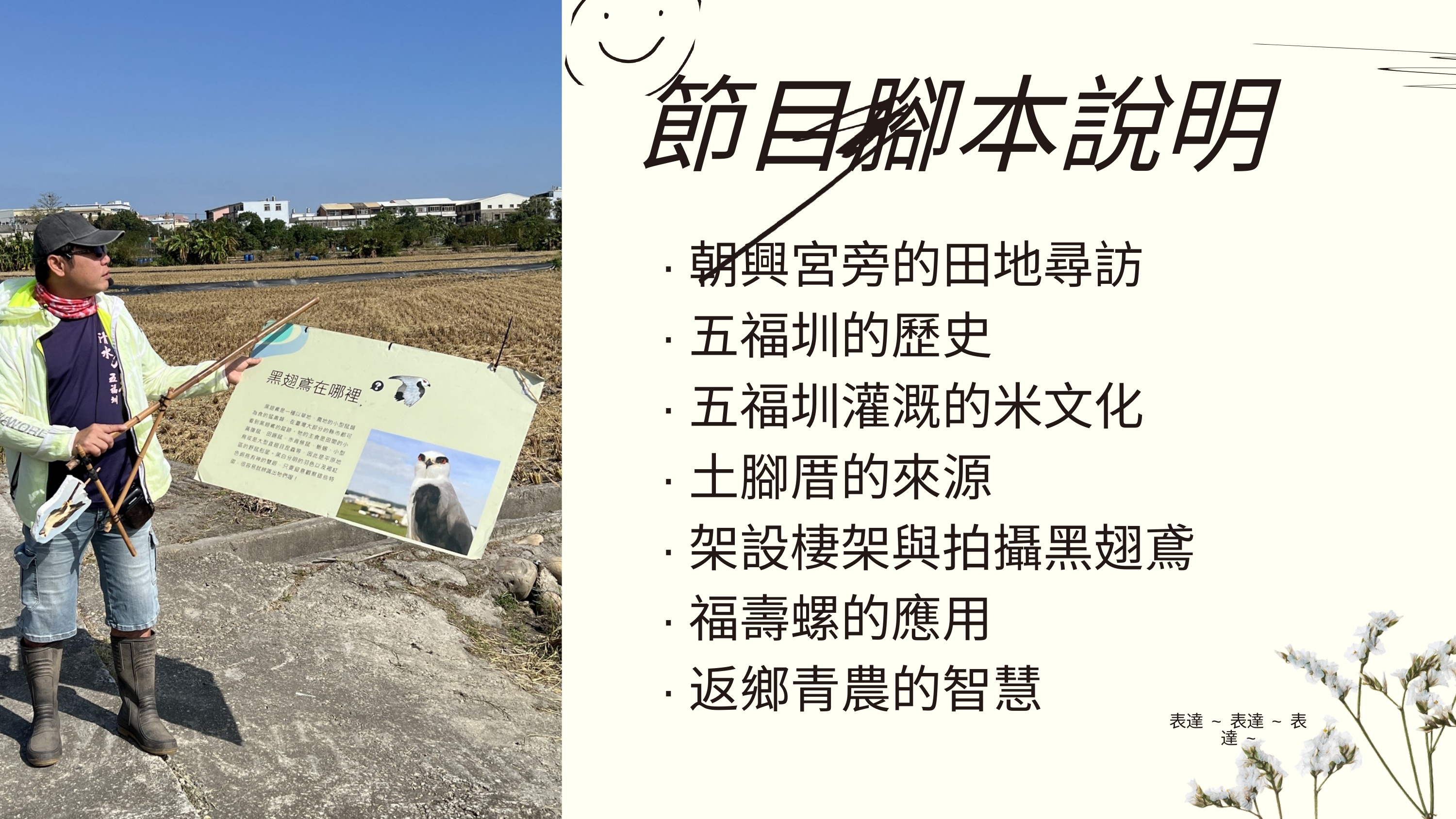

節目腳本說明

·朝興宮旁的田地尋訪
·五福圳的歷史
·五福圳灌溉的米文化
·土腳厝的來源
·架設棲架與拍攝黑翅鳶
·福壽螺的應用
·返鄉青農的智慧

表達 ~ 表達 ~ 表達 ~